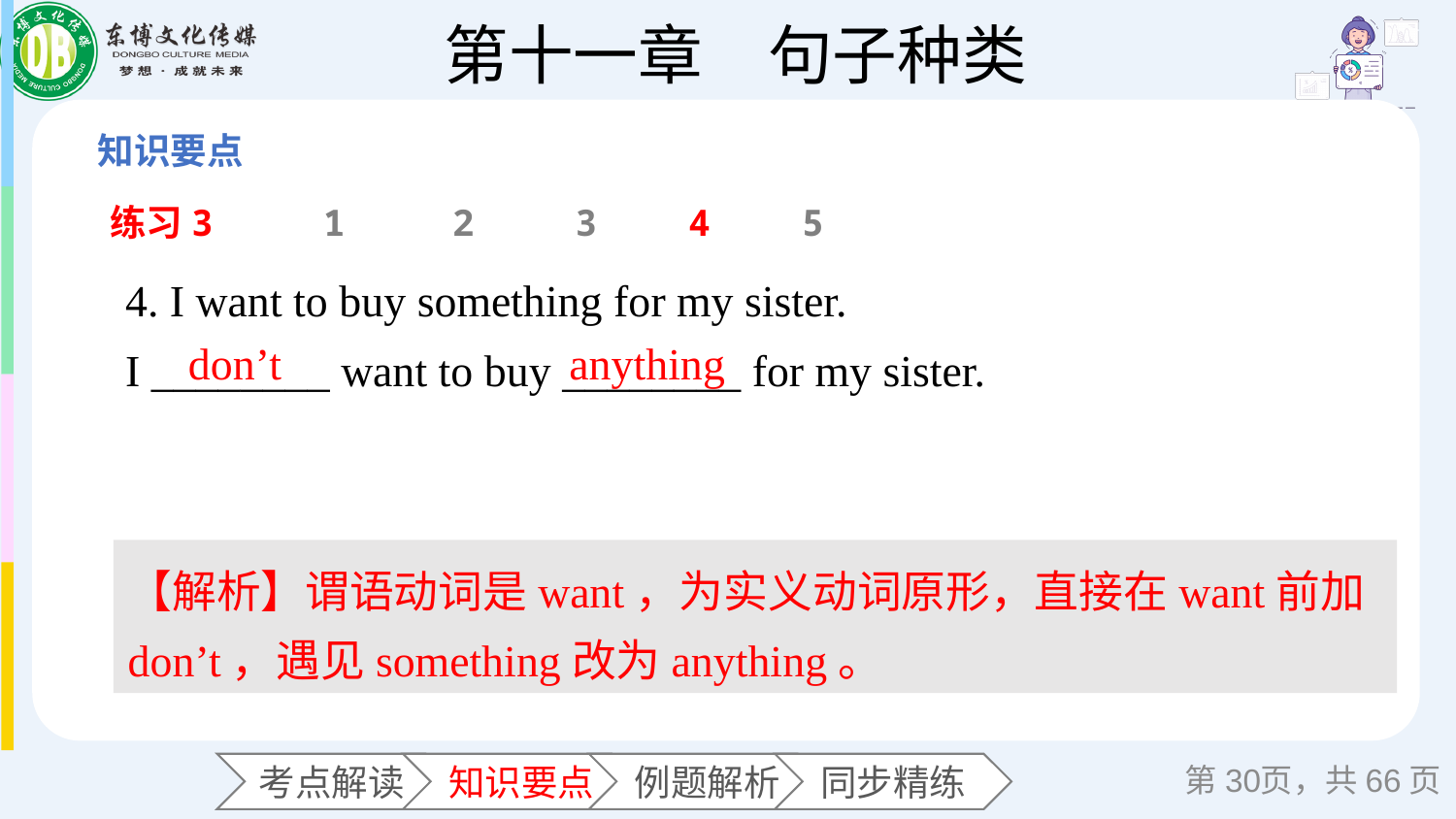

练习3
1
2
3
4
5
4. I want to buy something for my sister.
I ________ want to buy ________ for my sister.
 don’t
anything
【解析】谓语动词是want，为实义动词原形，直接在want前加don’t，遇见something改为anything。
第30页，共66页